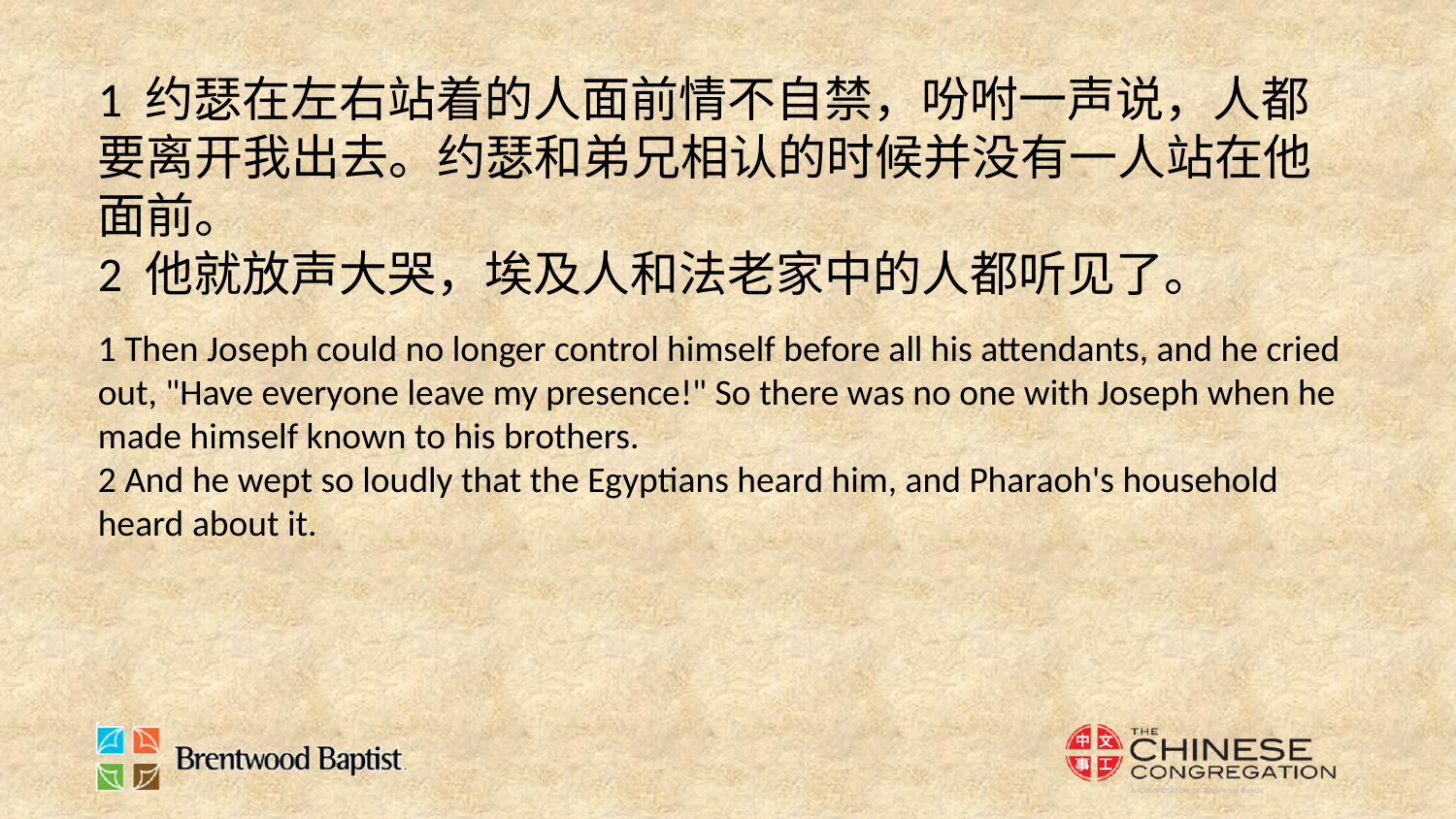

1 约瑟在左右站着的人面前情不自禁，吩咐一声说，人都要离开我出去。约瑟和弟兄相认的时候并没有一人站在他面前。
2 他就放声大哭，埃及人和法老家中的人都听见了。

1 Then Joseph could no longer control himself before all his attendants, and he cried out, "Have everyone leave my presence!" So there was no one with Joseph when he made himself known to his brothers.
2 And he wept so loudly that the Egyptians heard him, and Pharaoh's household heard about it.